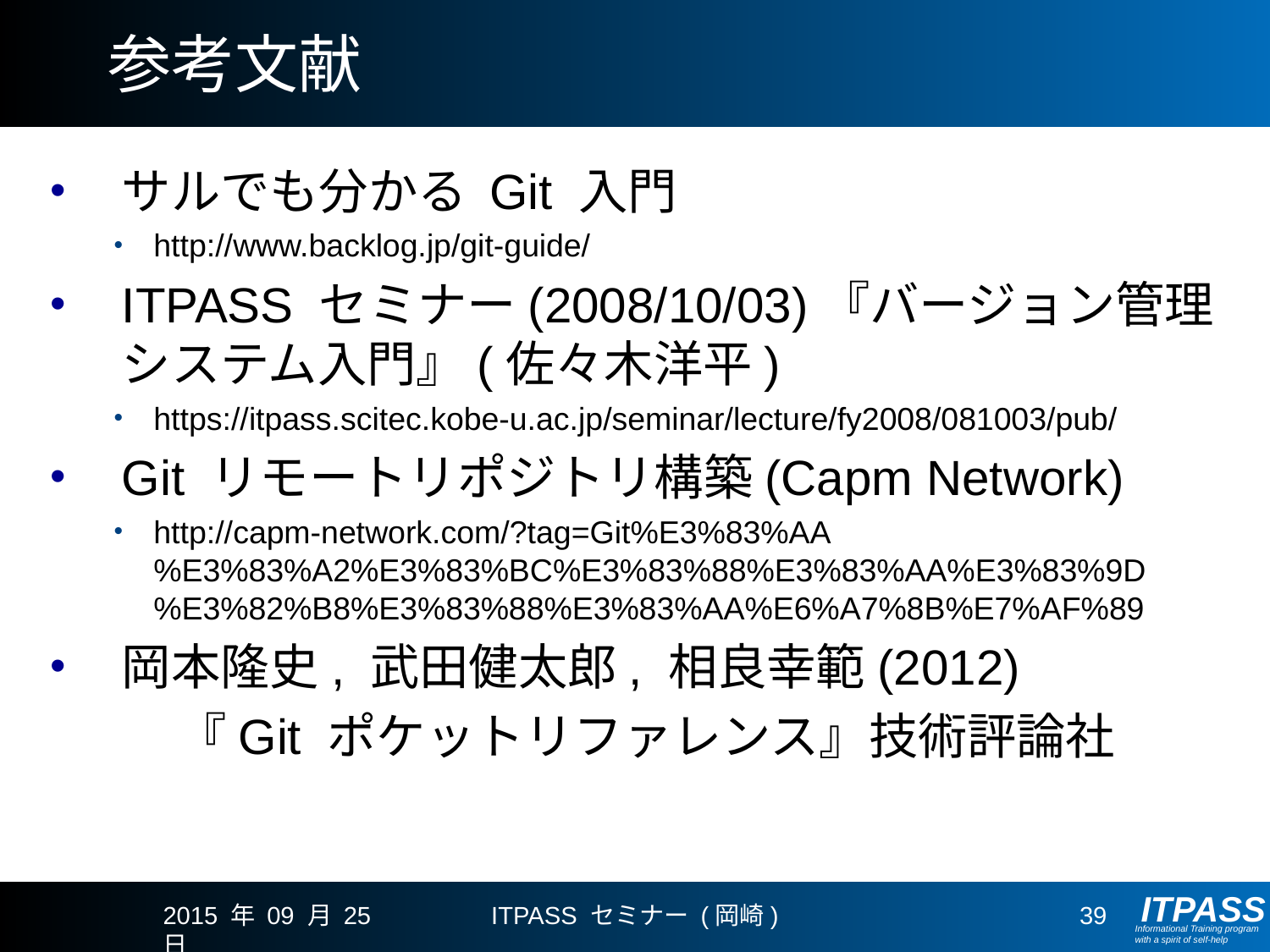

# 参考文献
サルでも分かる Git 入門
http://www.backlog.jp/git-guide/
ITPASS セミナー(2008/10/03)『バージョン管理システム入門』(佐々木洋平)
https://itpass.scitec.kobe-u.ac.jp/seminar/lecture/fy2008/081003/pub/
Git リモートリポジトリ構築(Capm Network)
http://capm-network.com/?tag=Git%E3%83%AA%E3%83%A2%E3%83%BC%E3%83%88%E3%83%AA%E3%83%9D%E3%82%B8%E3%83%88%E3%83%AA%E6%A7%8B%E7%AF%89
岡本隆史, 武田健太郎, 相良幸範(2012)
	『Git ポケットリファレンス』技術評論社
2015 年 09 月 25 日
ITPASS セミナー (岡崎)
39